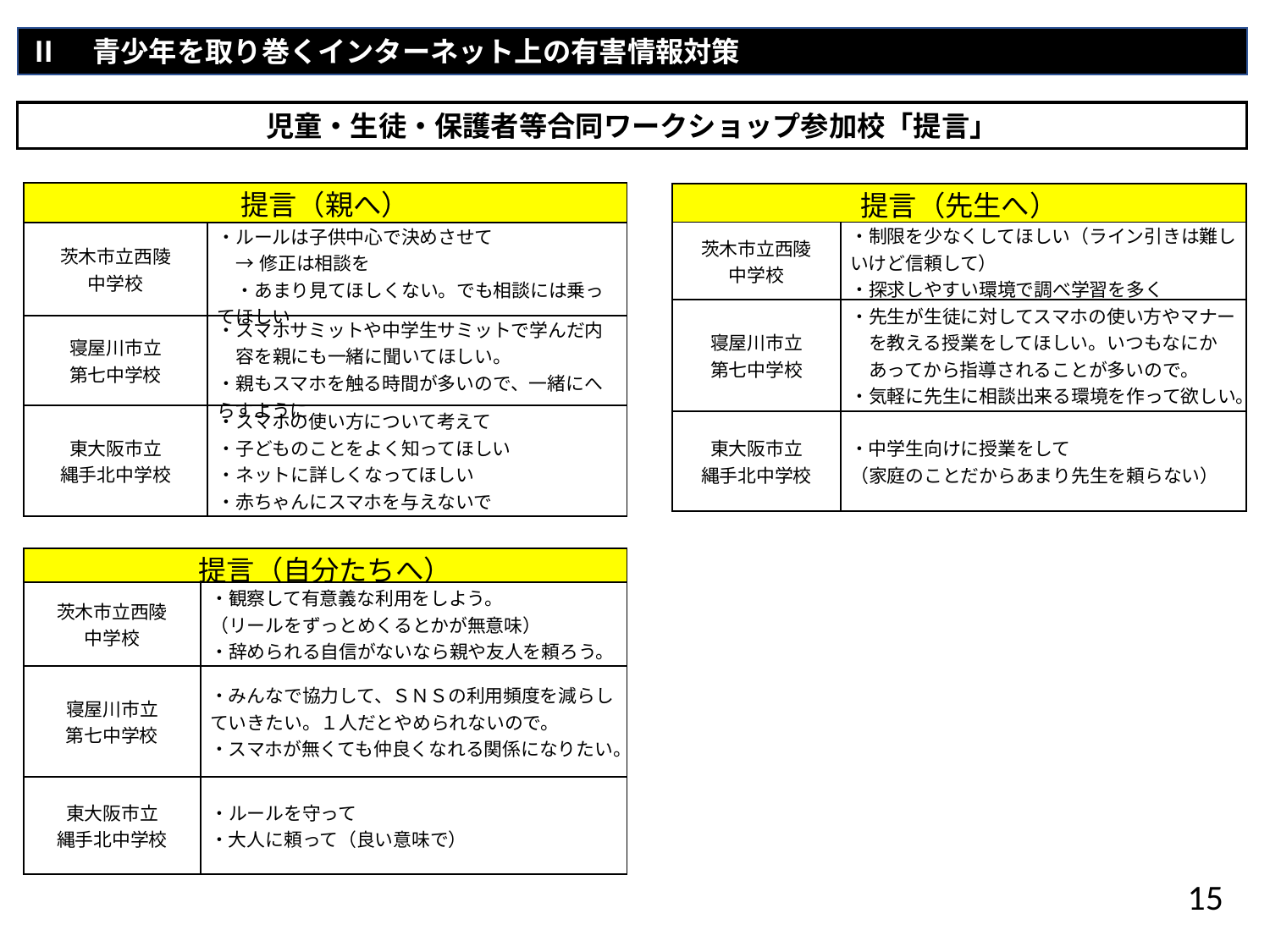

Ⅱ　青少年を取り巻くインターネット上の有害情報対策
児童・生徒・保護者等合同ワークショップ参加校「提言」
| 提言（親へ） |  |
| --- | --- |
| 茨⽊市⽴⻄陵 中学校 | ・ルールは子供中心で決めさせて →修正は相談を ・あまり見てほしくない。でも相談には乗ってほしい |
| 寝屋川市⽴ 第七中学校 | ・スマホサミットや中学生サミットで学んだ内容を親にも一緒に聞いてほしい。 ・親もスマホを触る時間が多いので、一緒にへらすように |
| 東⼤阪市⽴ 縄⼿北中学校 | ・スマホの使い方について考えて ・子どものことをよく知ってほしい ・ネットに詳しくなってほしい ・赤ちゃんにスマホを与えないで |
| 提言（先生へ） |  |
| --- | --- |
| 茨⽊市⽴⻄陵 中学校 | ・制限を少なくしてほしい（ライン引きは難しいけど信頼して） ・探求しやすい環境で調べ学習を多く |
| 寝屋川市⽴ 第七中学校 | ・先生が生徒に対してスマホの使い方やマナーを教える授業をしてほしい。いつもなにかあってから指導されることが多いので。 ・気軽に先生に相談出来る環境を作って欲しい。 |
| 東⼤阪市⽴ 縄⼿北中学校 | ・中学生向けに授業をして （家庭のことだからあまり先生を頼らない） |
| 提言（自分たちへ） |  |
| --- | --- |
| 茨⽊市⽴⻄陵 中学校 | ・観察して有意義な利用をしよう。 （リールをずっとめくるとかが無意味） ・辞められる自信がないなら親や友人を頼ろう。 |
| 寝屋川市⽴ 第七中学校 | ・みんなで協力して、ＳＮＳの利用頻度を減らしていきたい。１人だとやめられないので。 ・スマホが無くても仲良くなれる関係になりたい。 |
| 東⼤阪市⽴ 縄⼿北中学校 | ・ルールを守って ・大人に頼って（良い意味で） |
15